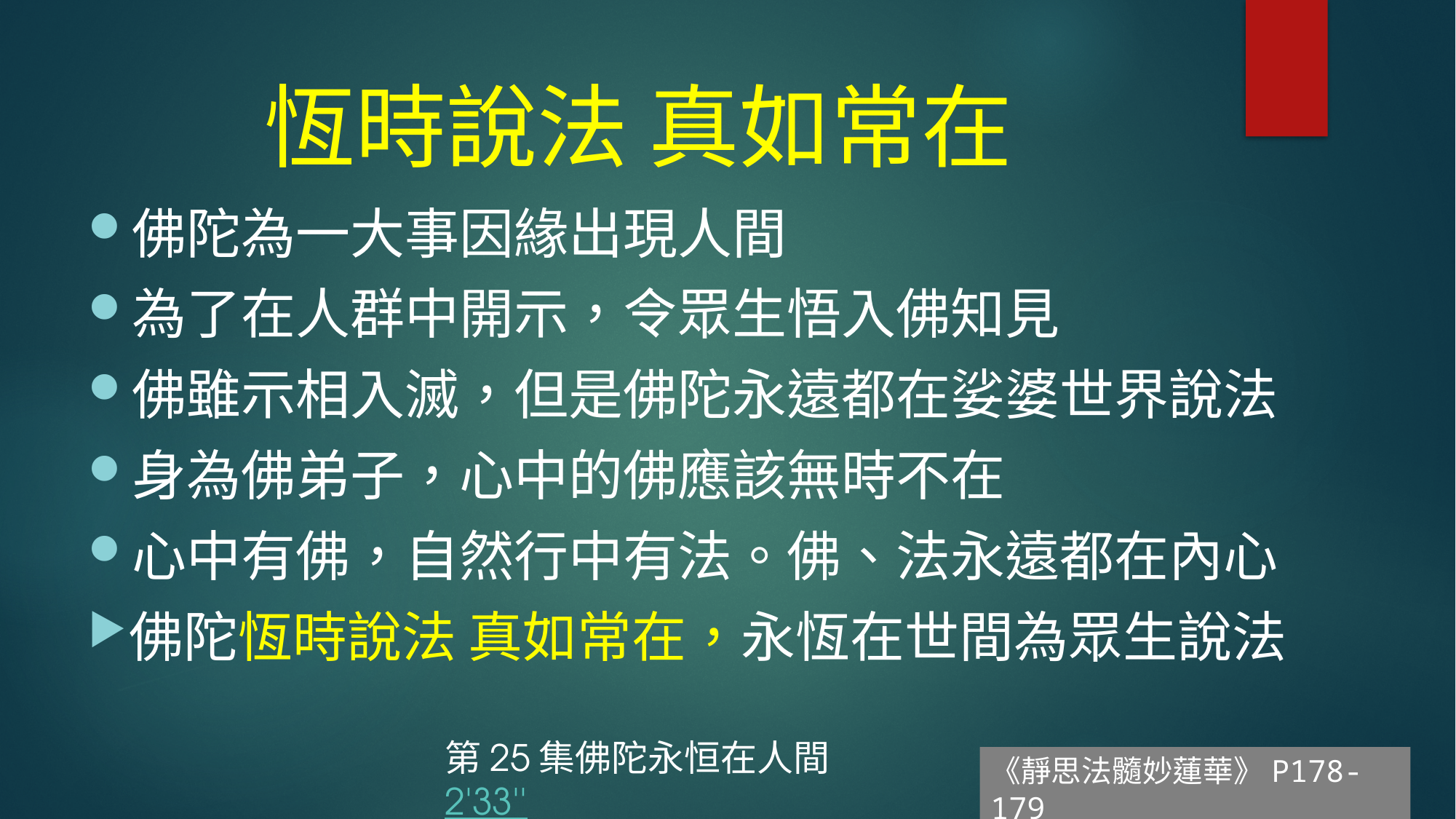

# 恆時說法 真如常在
佛陀為一大事因緣出現人間
為了在人群中開示，令眾生悟入佛知見
佛雖示相入滅，但是佛陀永遠都在娑婆世界說法
身為佛弟子，心中的佛應該無時不在
心中有佛，自然行中有法。佛、法永遠都在內心
佛陀恆時說法 真如常在，永恆在世間為眾生說法

第25集佛陀永恒在人間2'33''
《靜思法髓妙蓮華》P178-179